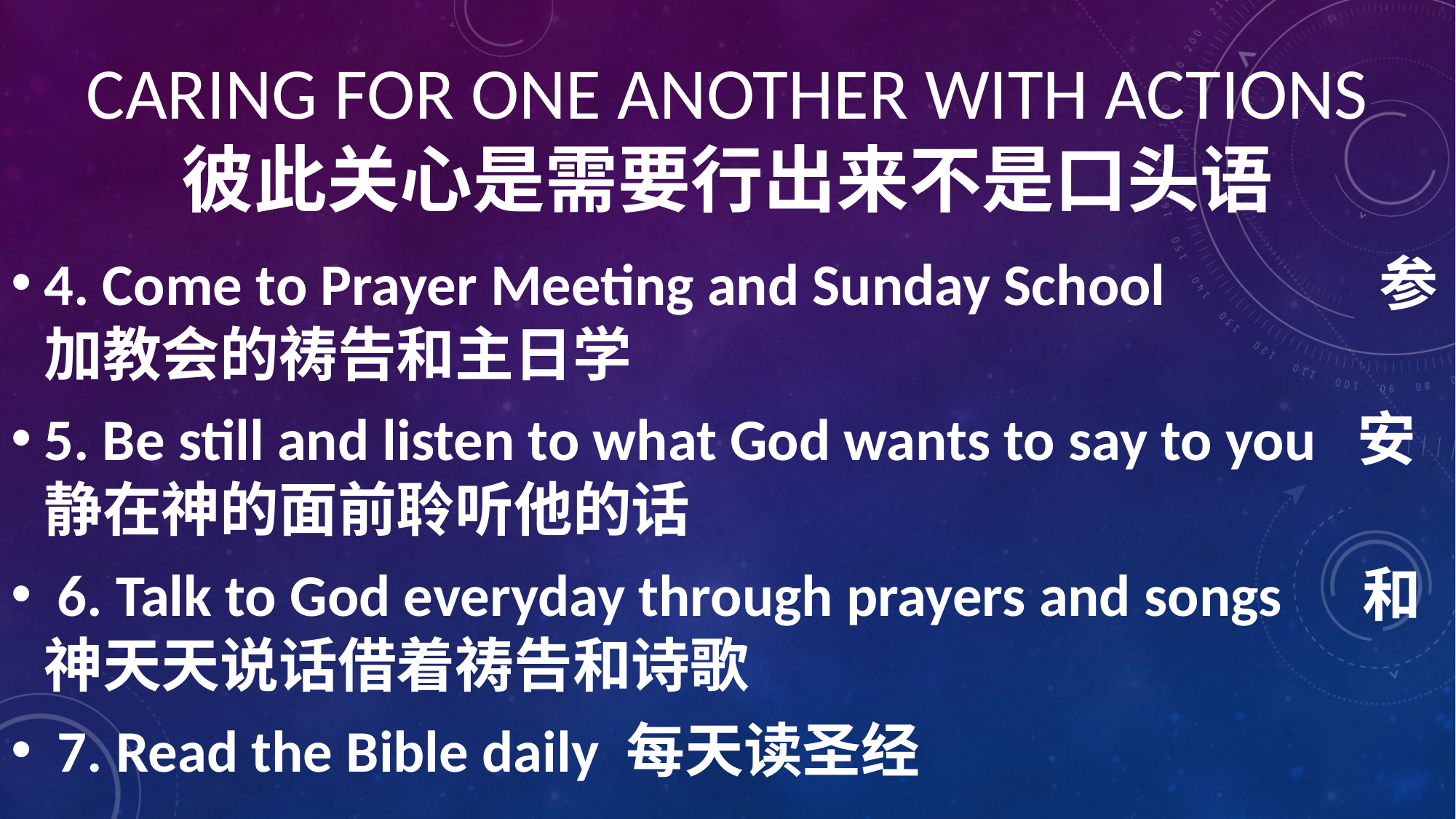

# caring for one another with actions 彼此关心是需要行出来不是口头语
4. Come to Prayer Meeting and Sunday School               参加教会的祷告和主日学
5. Be still and listen to what God wants to say to you  安静在神的面前聆听他的话
 6. Talk to God everyday through prayers and songs     和神天天说话借着祷告和诗歌
 7. Read the Bible daily 每天读圣经